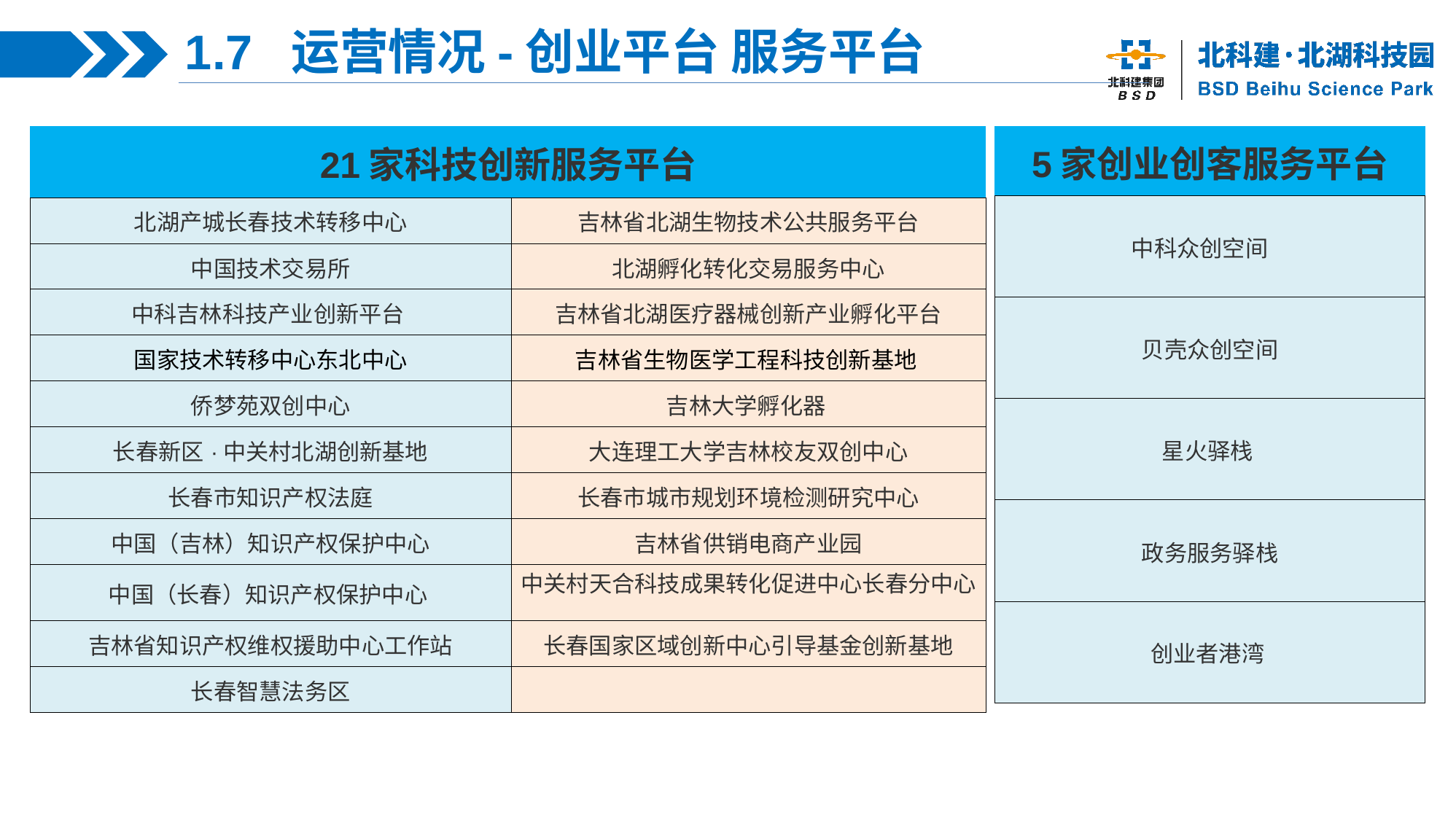

1.7  运营情况-创业平台 服务平台

| 21家科技创新服务平台 |  |
| --- | --- |
| 北湖产城长春技术转移中心 | 吉林省北湖生物技术公共服务平台 |
| 中国技术交易所 | 北湖孵化转化交易服务中心 |
| 中科吉林科技产业创新平台 | 吉林省北湖医疗器械创新产业孵化平台 |
| 国家技术转移中心东北中心 | 吉林省生物医学工程科技创新基地 |
| 侨梦苑双创中心 | 吉林大学孵化器 |
| 长春新区·中关村北湖创新基地 | 大连理工大学吉林校友双创中心 |
| 长春市知识产权法庭 | 长春市城市规划环境检测研究中心 |
| 中国（吉林）知识产权保护中心 | 吉林省供销电商产业园 |
| 中国（长春）知识产权保护中心 | 中关村天合科技成果转化促进中心长春分中心 |
| 吉林省知识产权维权援助中心工作站 | 长春国家区域创新中心引导基金创新基地 |
| 长春智慧法务区 |  |
| 5家创业创客服务平台 |
| --- |
| 中科众创空间 |
| 贝壳众创空间 |
| 星火驿栈 |
| 政务服务驿栈 |
| 创业者港湾 |